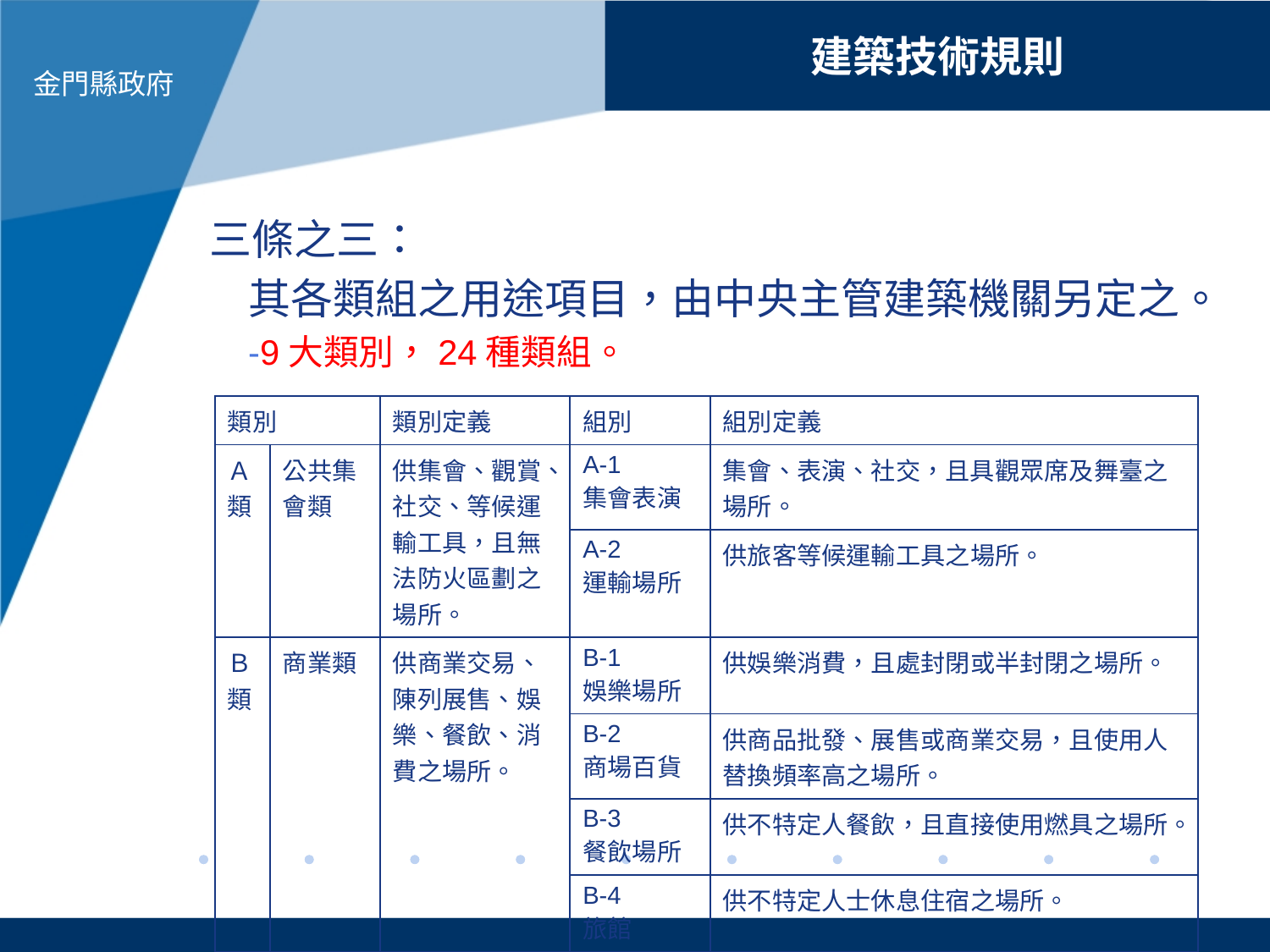

建築技術規則
三條之三：
其各類組之用途項目，由中央主管建築機關另定之。
-9大類別，24種類組。

| 類別 |  | 類別定義 | 組別 | 組別定義 |
| --- | --- | --- | --- | --- |
| Ａ類 | 公共集會類 | 供集會、觀賞、社交、等候運輸工具，且無法防火區劃之場所。 | A-1  集會表演 | 集會、表演、社交，且具觀眾席及舞臺之場所。 |
|  |  |  | A-2  運輸場所 | 供旅客等候運輸工具之場所。 |
| Ｂ類 | 商業類 | 供商業交易、陳列展售、娛樂、餐飲、消費之場所。 | B-1 娛樂場所 | 供娛樂消費，且處封閉或半封閉之場所。 |
|  |  |  | B-2 商場百貨 | 供商品批發、展售或商業交易，且使用人替換頻率高之場所。 |
|  |  |  | B-3 餐飲場所 | 供不特定人餐飲，且直接使用燃具之場所。 |
|  |  |  | B-4 旅館 | 供不特定人士休息住宿之場所。 |